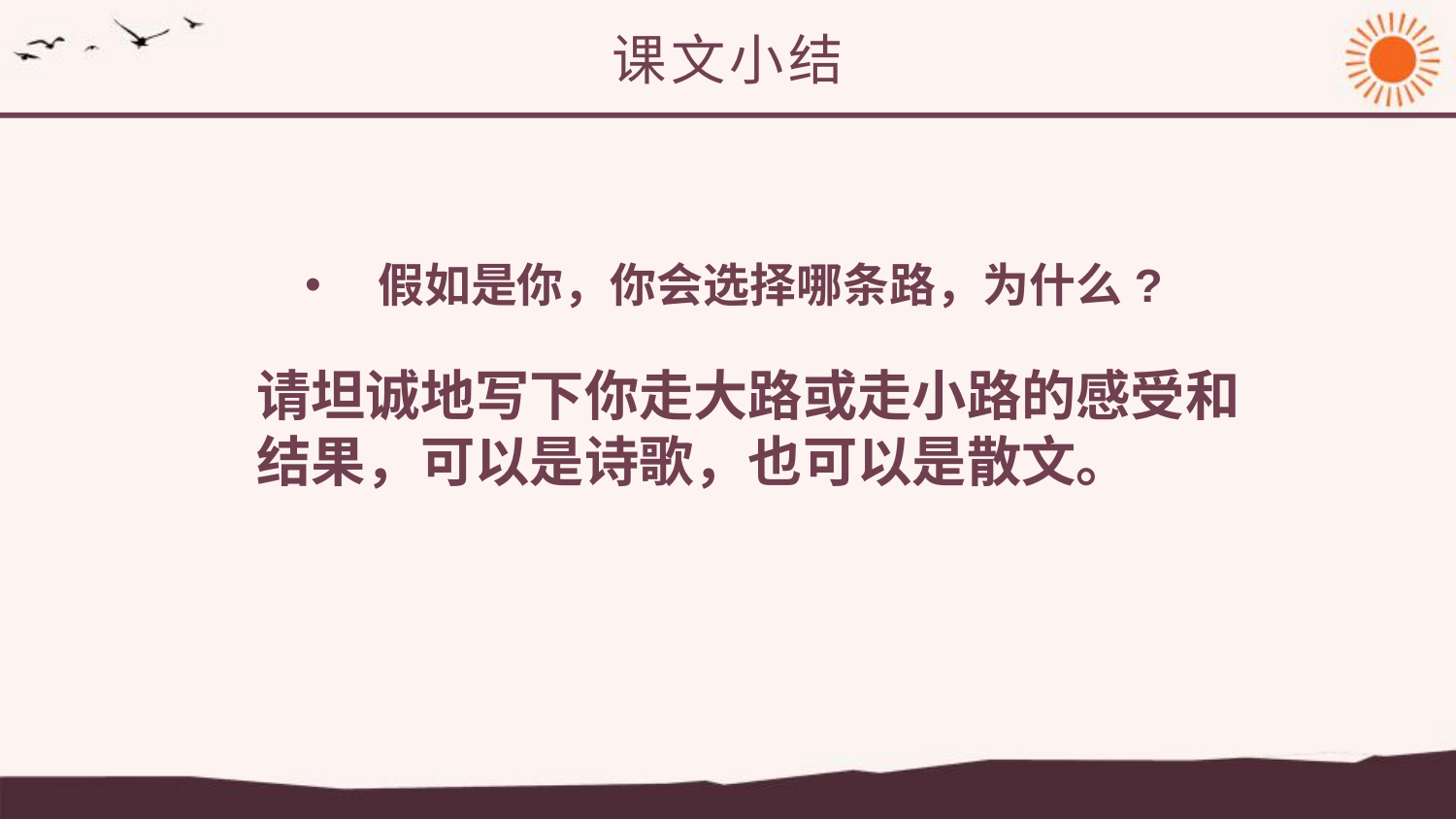

课文小结

假如是你，你会选择哪条路，为什么?
请坦诚地写下你走大路或走小路的感受和结果，可以是诗歌，也可以是散文。